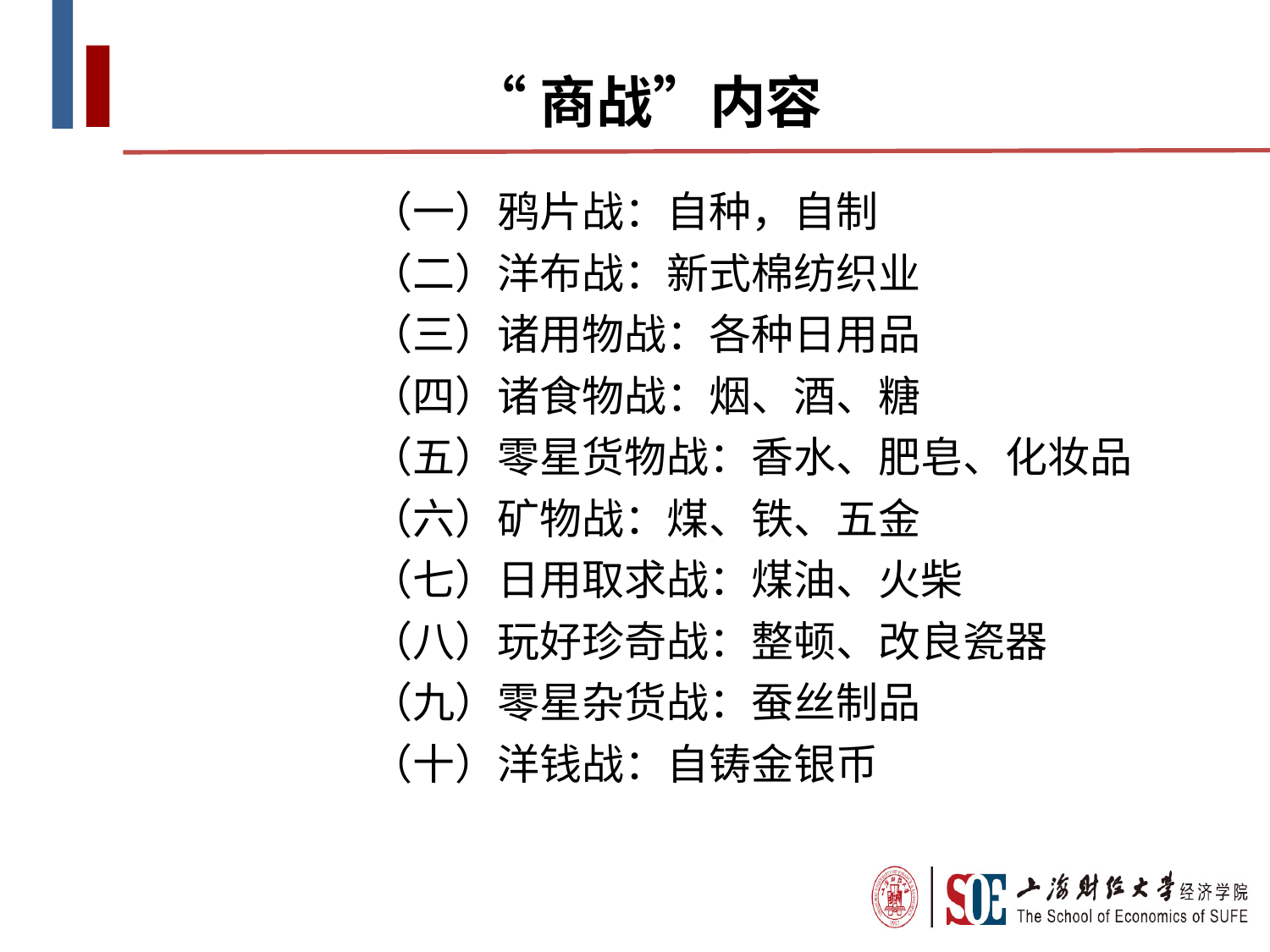

“商战”内容

（一）鸦片战：自种，自制
（二）洋布战：新式棉纺织业
（三）诸用物战：各种日用品
（四）诸食物战：烟、酒、糖
（五）零星货物战：香水、肥皂、化妆品
（六）矿物战：煤、铁、五金
（七）日用取求战：煤油、火柴
（八）玩好珍奇战：整顿、改良瓷器
（九）零星杂货战：蚕丝制品
（十）洋钱战：自铸金银币